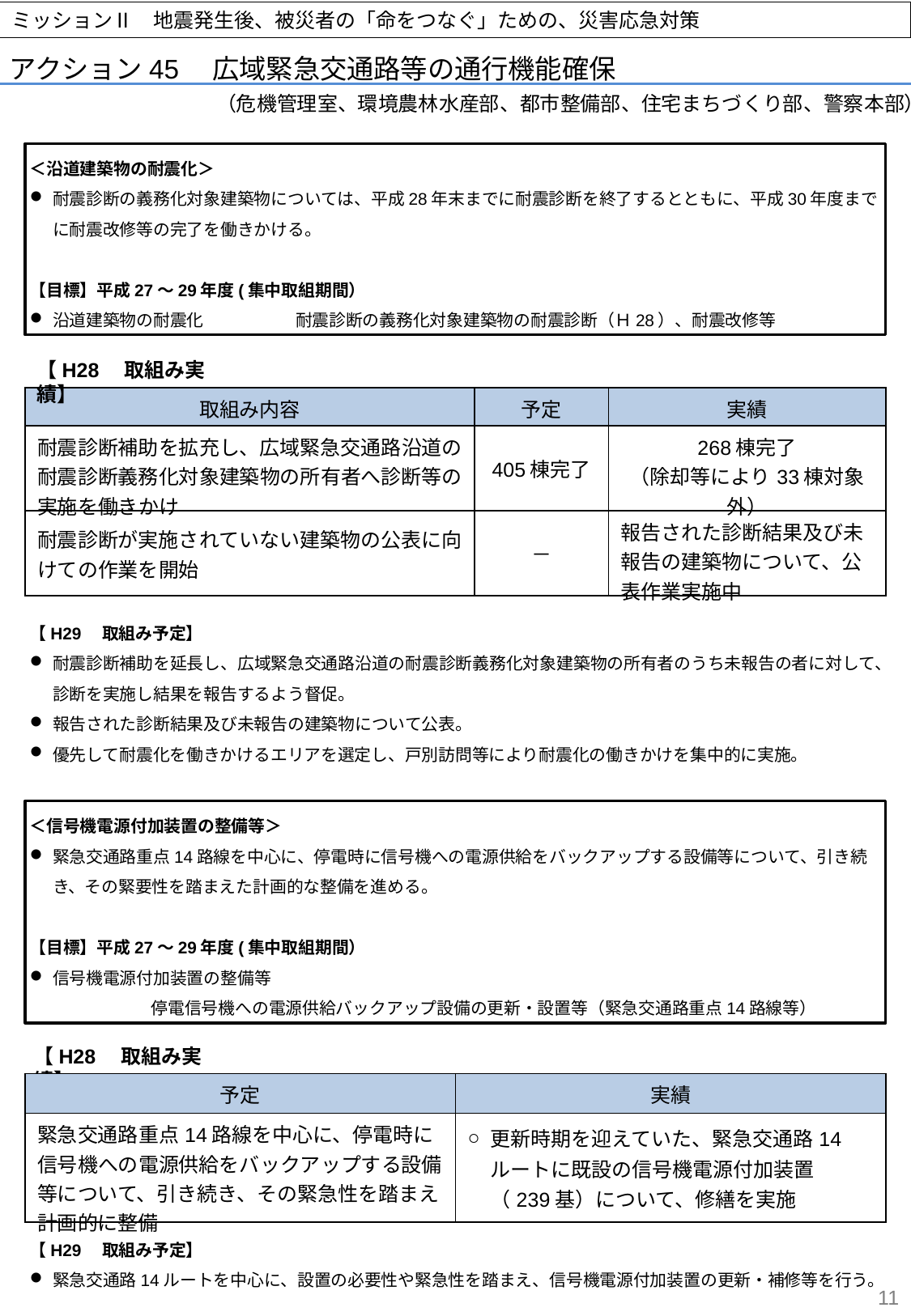

アクション45　広域緊急交通路等の通行機能確保
ミッションⅡ　地震発生後、被災者の「命をつなぐ」ための、災害応急対策
（危機管理室、環境農林水産部、都市整備部、住宅まちづくり部、警察本部）
＜沿道建築物の耐震化＞
耐震診断の義務化対象建築物については、平成28年末までに耐震診断を終了するとともに、平成30年度までに耐震改修等の完了を働きかける。

【目標】平成27～29年度(集中取組期間）
沿道建築物の耐震化	耐震診断の義務化対象建築物の耐震診断（Ｈ28）、耐震改修等
【H28　取組み実績】
| 取組み内容 | 予定 | 実績 |
| --- | --- | --- |
| 耐震診断補助を拡充し、広域緊急交通路沿道の耐震診断義務化対象建築物の所有者へ診断等の実施を働きかけ | 405棟完了 | 268棟完了 （除却等により33棟対象外） |
| 耐震診断が実施されていない建築物の公表に向けての作業を開始 | － | 報告された診断結果及び未報告の建築物について、公表作業実施中 |
【H29　取組み予定】
耐震診断補助を延長し、広域緊急交通路沿道の耐震診断義務化対象建築物の所有者のうち未報告の者に対して、診断を実施し結果を報告するよう督促。
報告された診断結果及び未報告の建築物について公表。
優先して耐震化を働きかけるエリアを選定し、戸別訪問等により耐震化の働きかけを集中的に実施。
＜信号機電源付加装置の整備等＞
緊急交通路重点14路線を中心に、停電時に信号機への電源供給をバックアップする設備等について、引き続き、その緊要性を踏まえた計画的な整備を進める。

【目標】平成27～29年度(集中取組期間）
信号機電源付加装置の整備等
	停電信号機への電源供給バックアップ設備の更新・設置等（緊急交通路重点14路線等）
【H28　取組み実績】
| 予定 | 実績 |
| --- | --- |
| 緊急交通路重点14路線を中心に、停電時に信号機への電源供給をバックアップする設備等について、引き続き、その緊急性を踏まえ計画的に整備 | 更新時期を迎えていた、緊急交通路14ルートに既設の信号機電源付加装置（239基）について、修繕を実施 |
【H29　取組み予定】
緊急交通路14ルートを中心に、設置の必要性や緊急性を踏まえ、信号機電源付加装置の更新・補修等を行う。
11